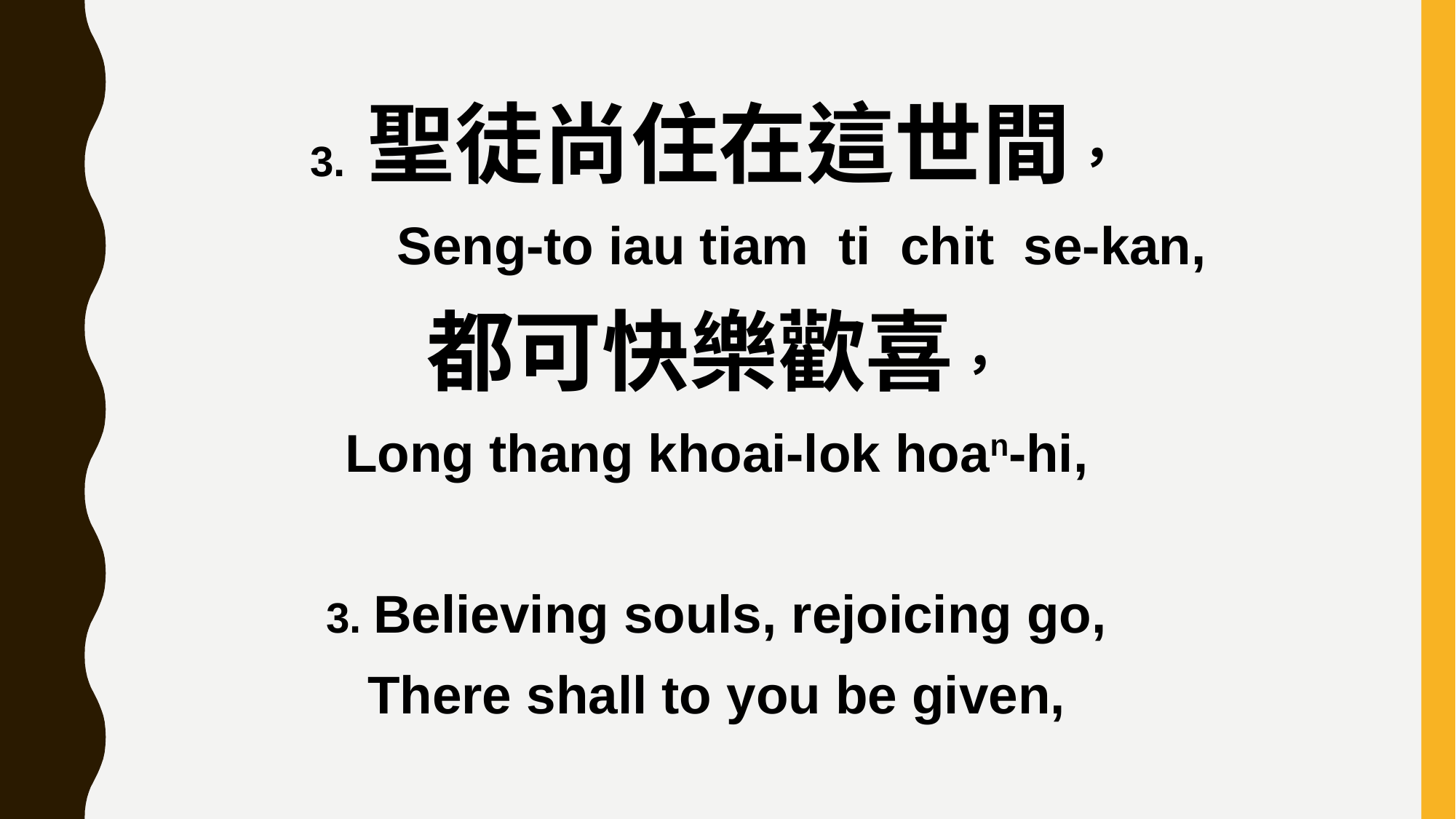

3. 聖徒尚住在這世間，
                  Seng-to iau tiam  ti  chit  se-kan,
都可快樂歡喜，
Long thang khoai-lok hoan-hi,

3. Believing souls, rejoicing go,
There shall to you be given,